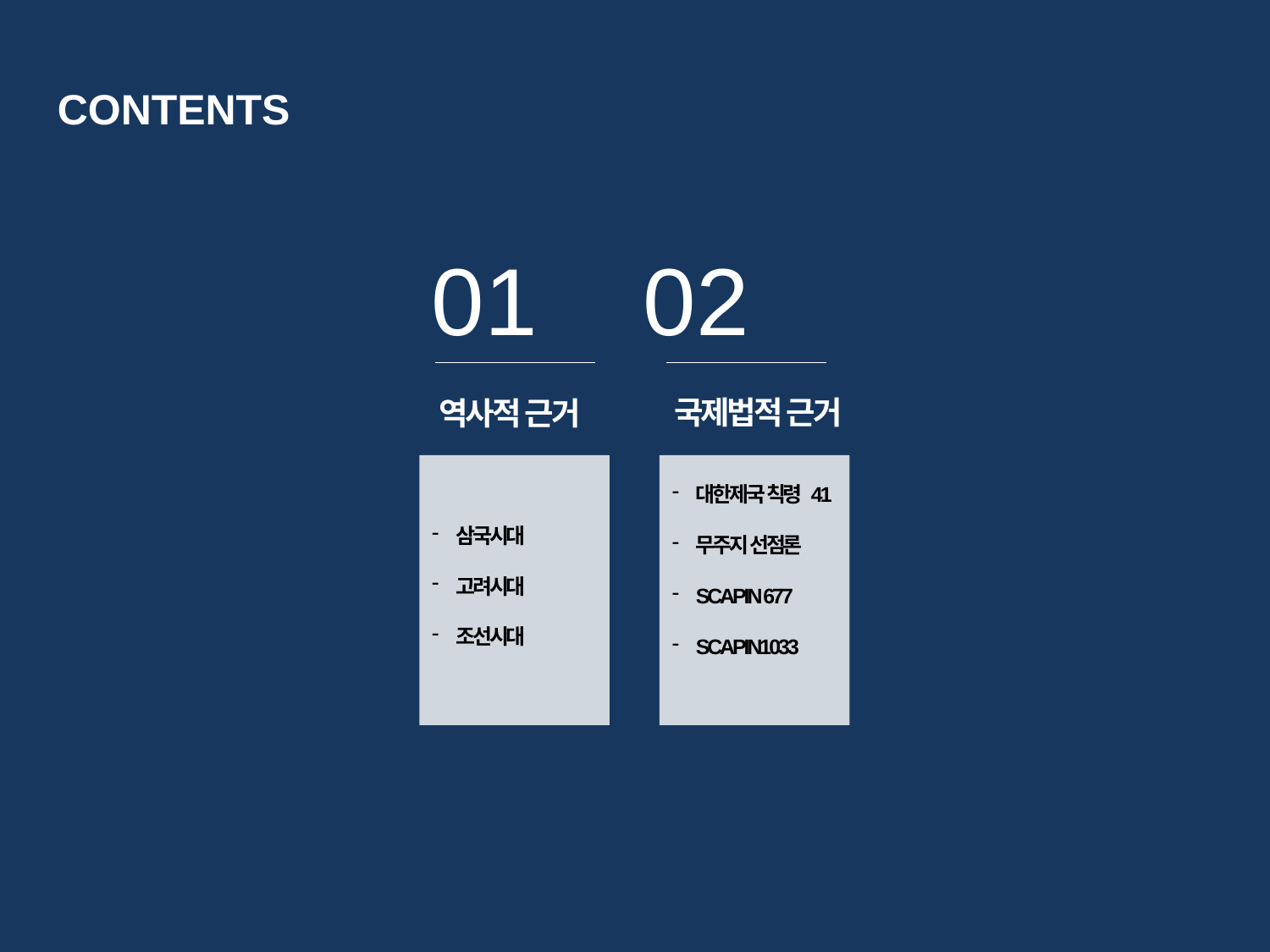

CONTENTS
01    02
국제법적 근거
역사적 근거

대한제국 칙령 41

무주지 선점론

SCAPIN 677

SCAPIN1033

삼국시대

고려시대

조선시대